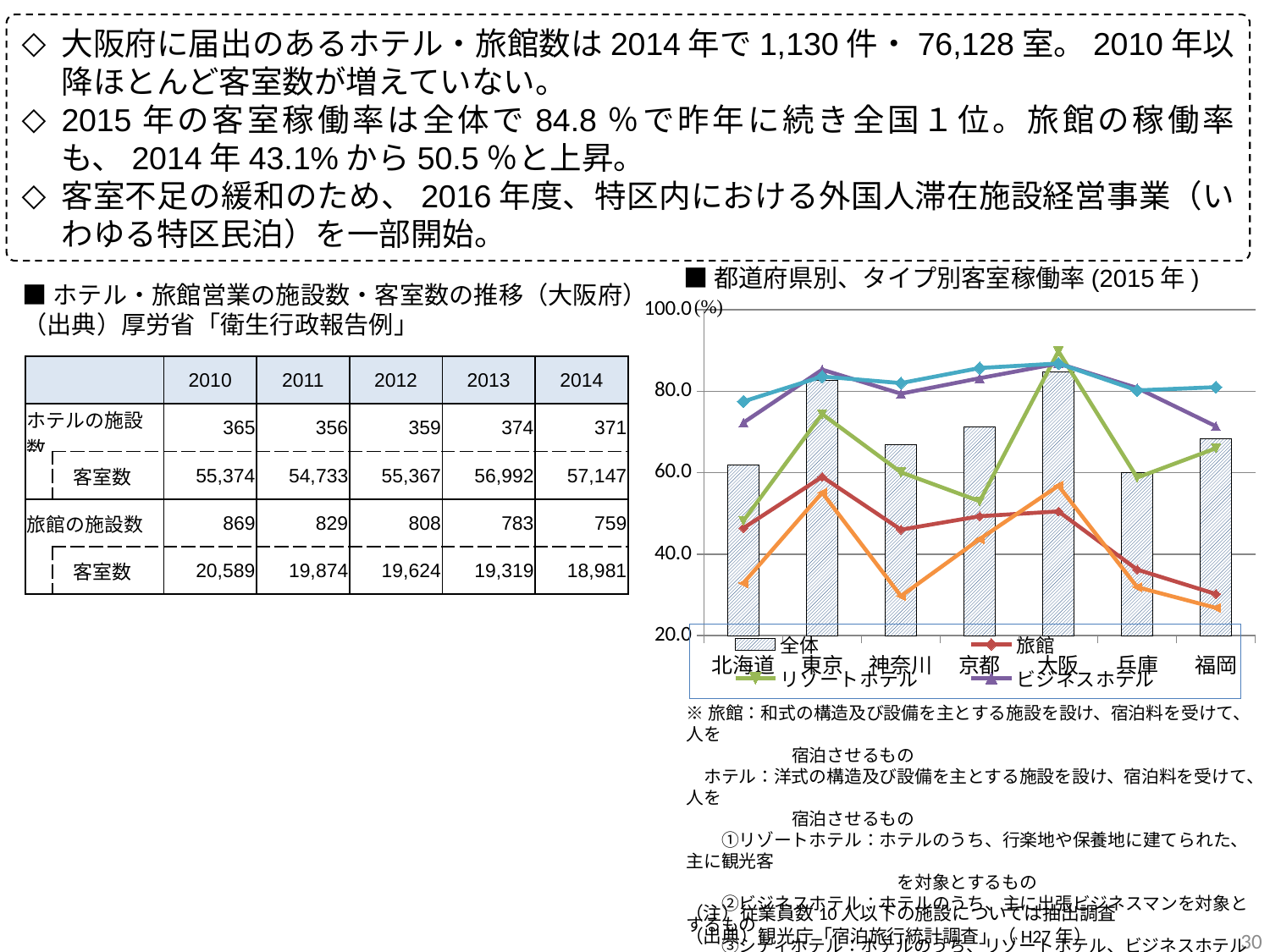

大阪府に届出のあるホテル・旅館数は2014年で1,130件・76,128室。2010年以降ほとんど客室数が増えていない。
2015年の客室稼働率は全体で84.8％で昨年に続き全国１位。旅館の稼働率も、2014年43.1%から50.5％と上昇。
客室不足の緩和のため、2016年度、特区内における外国人滞在施設経営事業（いわゆる特区民泊）を一部開始。
■都道府県別、タイプ別客室稼働率(2015年)
■ホテル・旅館営業の施設数・客室数の推移（大阪府）
（出典）厚労省「衛生行政報告例」

### Chart

| Category | 全体 | 旅館 | リゾートホテル | ビジネスホテル | シティホテル | 会社・団体の宿泊所 |
|---|---|---|---|---|---|---|
| 北海道 | 61.8 | 46.4 | 48.2 | 72.3 | 77.5 | 32.9 |
| 東京 | 82.6 | 59.0 | 74.4 | 85.3 | 83.6 | 55.1 |
| 神奈川 | 66.8 | 46.0 | 60.1 | 79.4 | 82.0 | 29.7 |
| 京都 | 71.3 | 49.3 | 53.0 | 83.2 | 85.7 | 43.7 |
| 大阪 | 84.8 | 50.5 | 89.8 | 86.8 | 86.8 | 56.8 |
| 兵庫 | 60.1 | 36.2 | 58.8 | 80.8 | 80.2 | 31.9 |
| 福岡 | 68.4 | 30.2 | 66.0 | 71.4 | 81.0 | 26.8 |
|  |  | 2010 | 2011 | 2012 | 2013 | 2014 |
| --- | --- | --- | --- | --- | --- | --- |
| ホテルの施設数 |  | 365 | 356 | 359 | 374 | 371 |
|  | 客室数 | 55,374 | 54,733 | 55,367 | 56,992 | 57,147 |
| 旅館の施設数 |  | 869 | 829 | 808 | 783 | 759 |
|  | 客室数 | 20,589 | 19,874 | 19,624 | 19,319 | 18,981 |
※旅館：和式の構造及び設備を主とする施設を設け、宿泊料を受けて、人を
　　　　　　宿泊させるもの
　ホテル：洋式の構造及び設備を主とする施設を設け、宿泊料を受けて、人を
　　　　　　宿泊させるもの
　　①リゾートホテル：ホテルのうち、行楽地や保養地に建てられた、主に観光客
　　　　　　　　　　　　を対象とするもの
　　②ビジネスホテル：ホテルのうち、主に出張ビジネスマンを対象とするもの
　　③シティホテル：ホテルのうち、リゾートホテル、ビジネスホテル以外の都市部に
　　　　　　　　　　　立地するもの
（注）従業員数10人以下の施設については抽出調査
（出典）観光庁「宿泊旅行統計調査」（H27年）
30